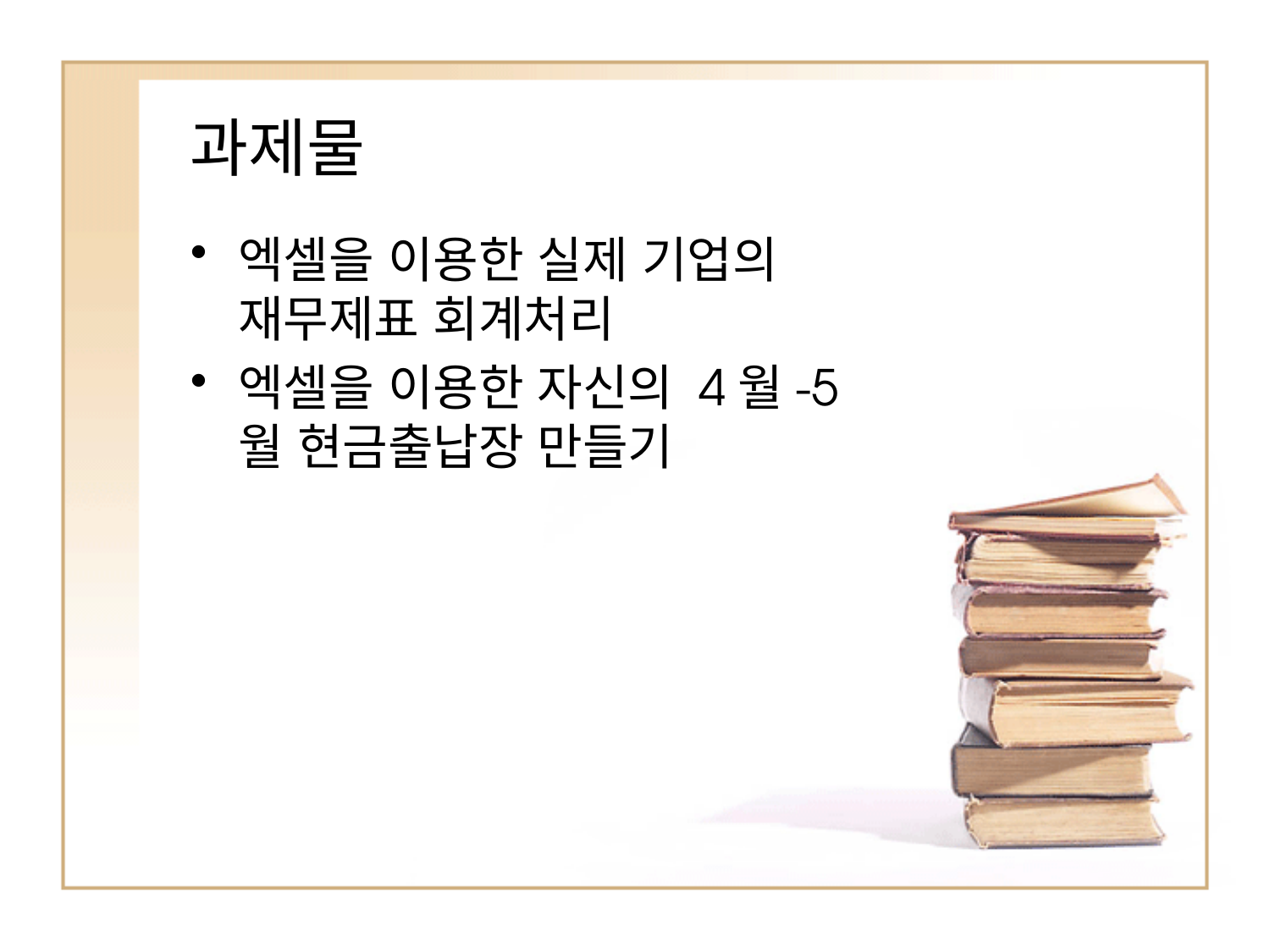

# 과제물
엑셀을 이용한 실제 기업의 재무제표 회계처리
엑셀을 이용한 자신의 4월-5월 현금출납장 만들기